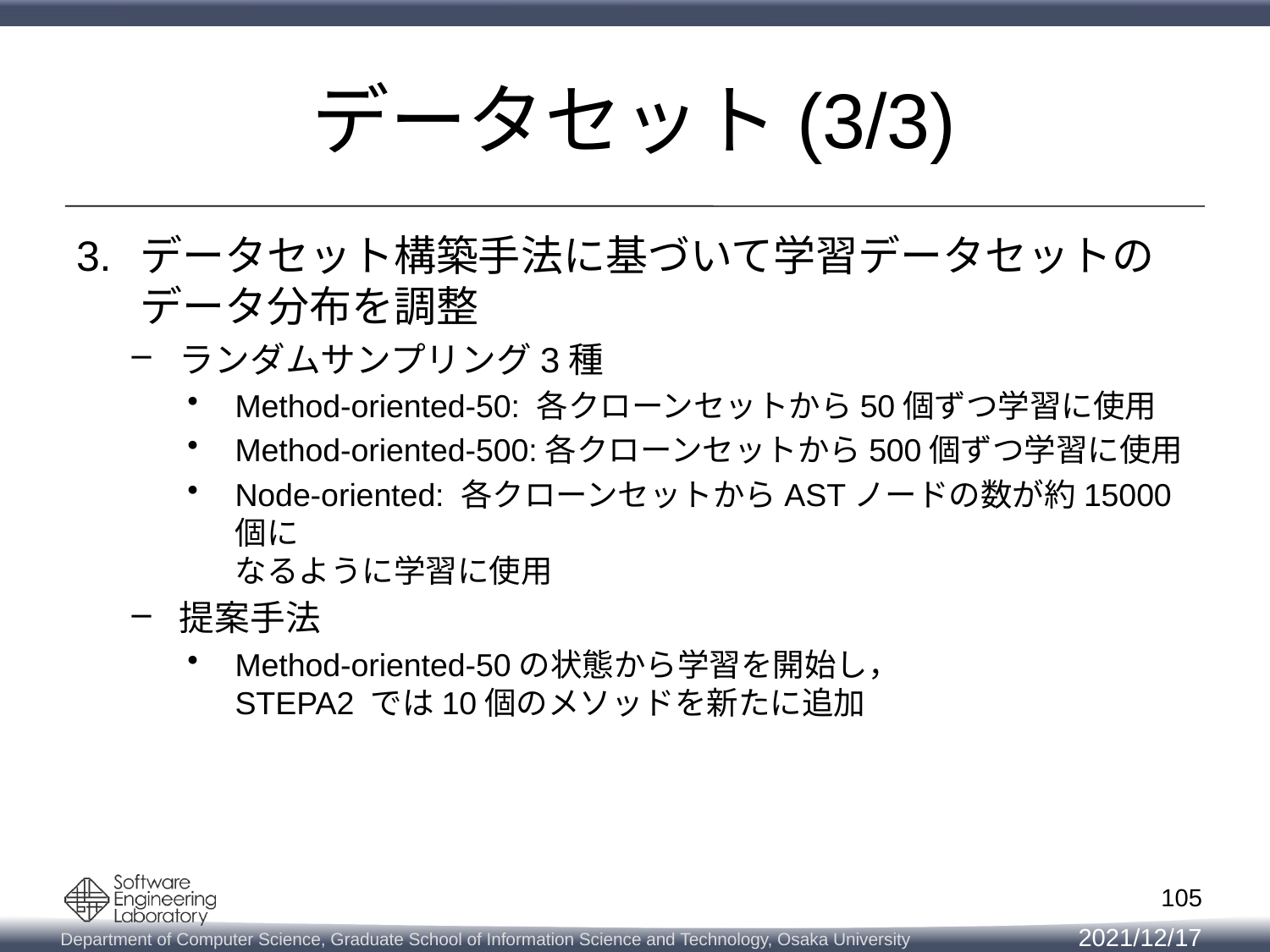

# データセット(3/3)
データセット構築手法に基づいて学習データセットの
データ分布を調整
ランダムサンプリング3種
Method-oriented-50: 各クローンセットから50個ずつ学習に使用
Method-oriented-500:各クローンセットから500個ずつ学習に使用
Node-oriented: 各クローンセットからASTノードの数が約15000個に
なるように学習に使用
提案手法
Method-oriented-50の状態から学習を開始し，
STEPA2 では10個のメソッドを新たに追加
105
2021/12/17